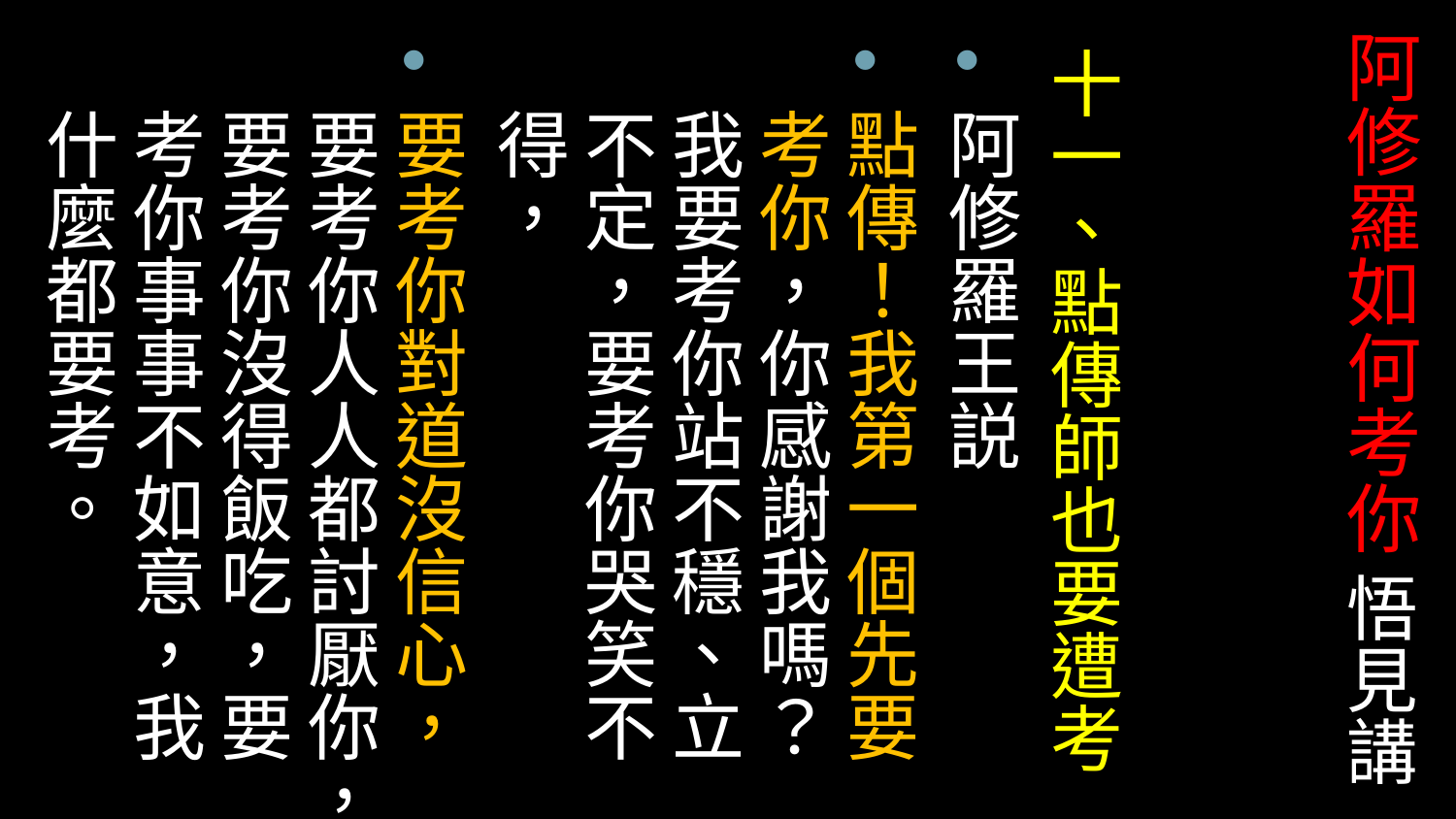

# 阿修羅如何考你 悟見講
十一、點傳師也要遭考
阿修羅王説
點傳！我第一個先要考你，你感謝我嗎？我要考你站不穩、立不定，要考你哭笑不得，
要考你對道沒信心，要考你人人都討厭你，要考你沒得飯吃，要考你事事不如意，我什麼都要考。